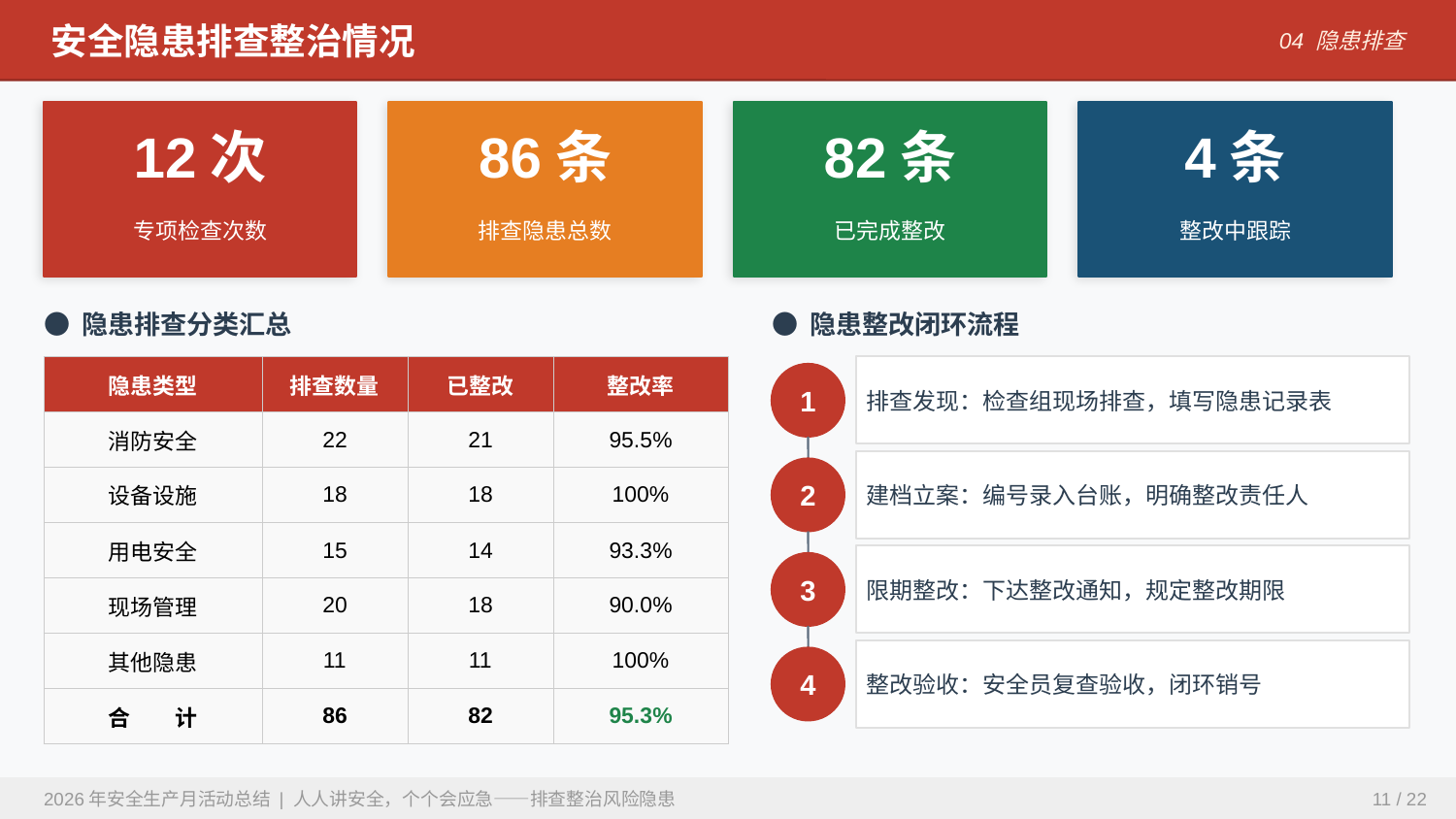

安全隐患排查整治情况
04 隐患排查

12次
86条
82条
4条
专项检查次数
排查隐患总数
已完成整改
整改中跟踪
● 隐患排查分类汇总
● 隐患整改闭环流程
| 隐患类型 | 排查数量 | 已整改 | 整改率 |
| --- | --- | --- | --- |
| 消防安全 | 22 | 21 | 95.5% |
| 设备设施 | 18 | 18 | 100% |
| 用电安全 | 15 | 14 | 93.3% |
| 现场管理 | 20 | 18 | 90.0% |
| 其他隐患 | 11 | 11 | 100% |
| 合　　计 | 86 | 82 | 95.3% |

排查发现：检查组现场排查，填写隐患记录表

1

建档立案：编号录入台账，明确整改责任人

2

限期整改：下达整改通知，规定整改期限

3

整改验收：安全员复查验收，闭环销号

4

2026年安全生产月活动总结 | 人人讲安全，个个会应急——排查整治风险隐患
11 / 22